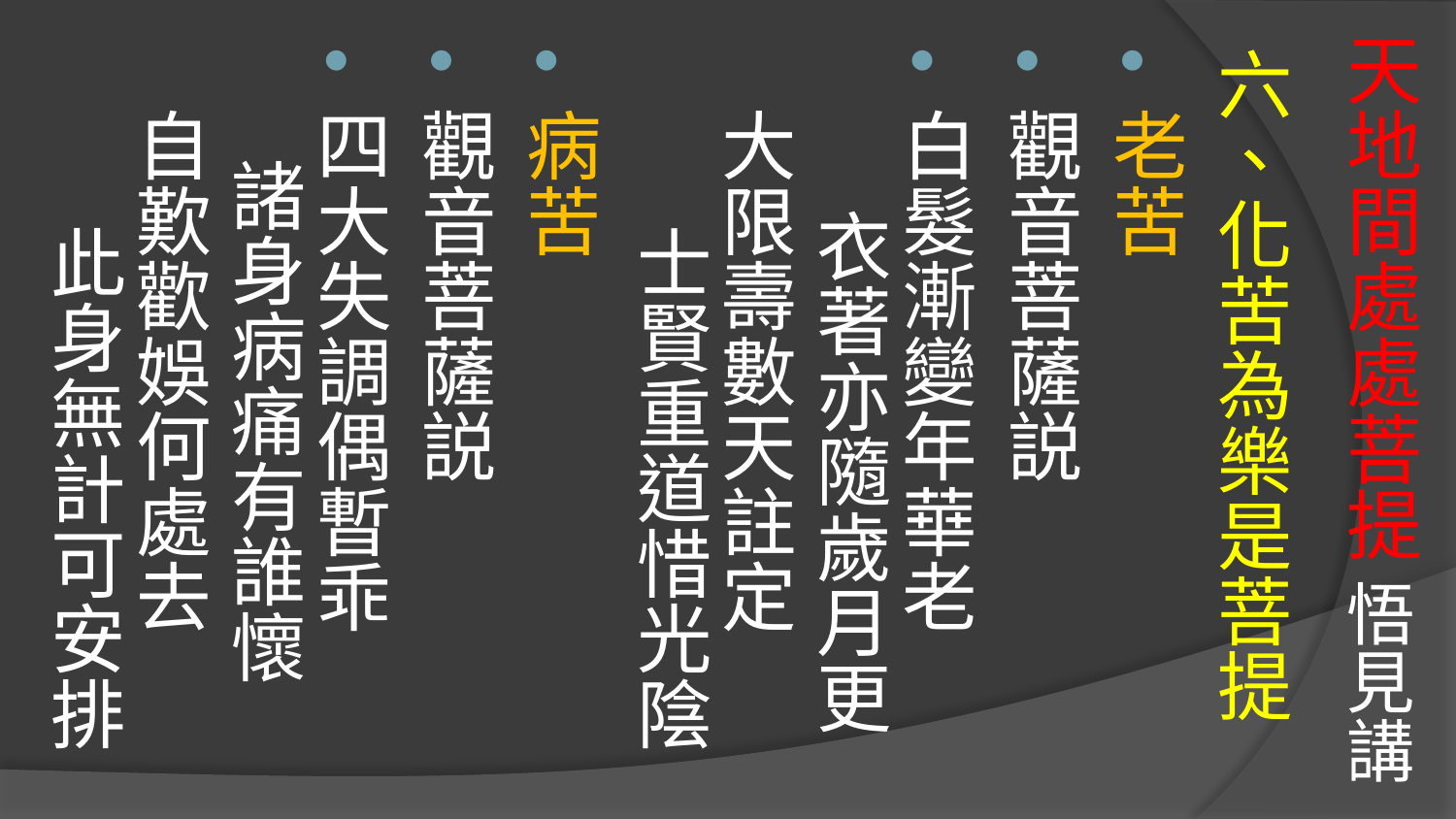

# 天地間處處菩提 悟見講
六、化苦為樂是菩提
老苦
觀音菩薩説
白髮漸變年華老               衣著亦隨歲月更
大限壽數天註定                士賢重道惜光陰
病苦
觀音菩薩説
四大失調偶暫乖            諸身病痛有誰懷
自歎歡娛何處去                此身無計可安排